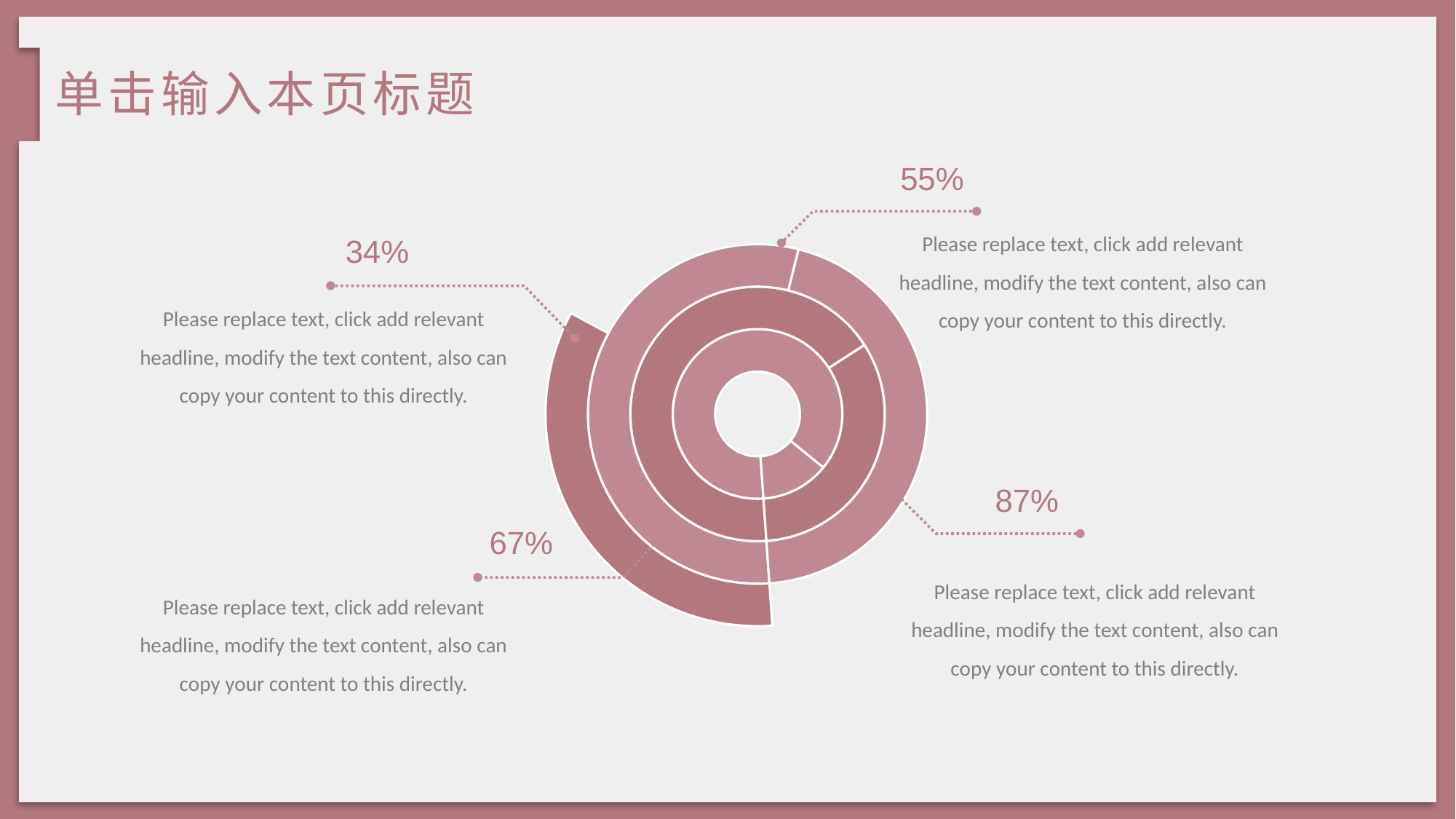

单击输入本页标题
55%

### Chart

| Category | 最内环 | 第二环 | 第三环 | 第四环 |
|---|---|---|---|---|
| 颜色部分 | 0.87 | 0.67 | 0.55 | 0.34 |
| 无色部分 | 0.13 | 0.33 | 0.45 | 0.66 |
Please replace text, click add relevant headline, modify the text content, also can copy your content to this directly.
34%

Please replace text, click add relevant headline, modify the text content, also can copy your content to this directly.

87%
67%

Please replace text, click add relevant headline, modify the text content, also can copy your content to this directly.
Please replace text, click add relevant headline, modify the text content, also can copy your content to this directly.